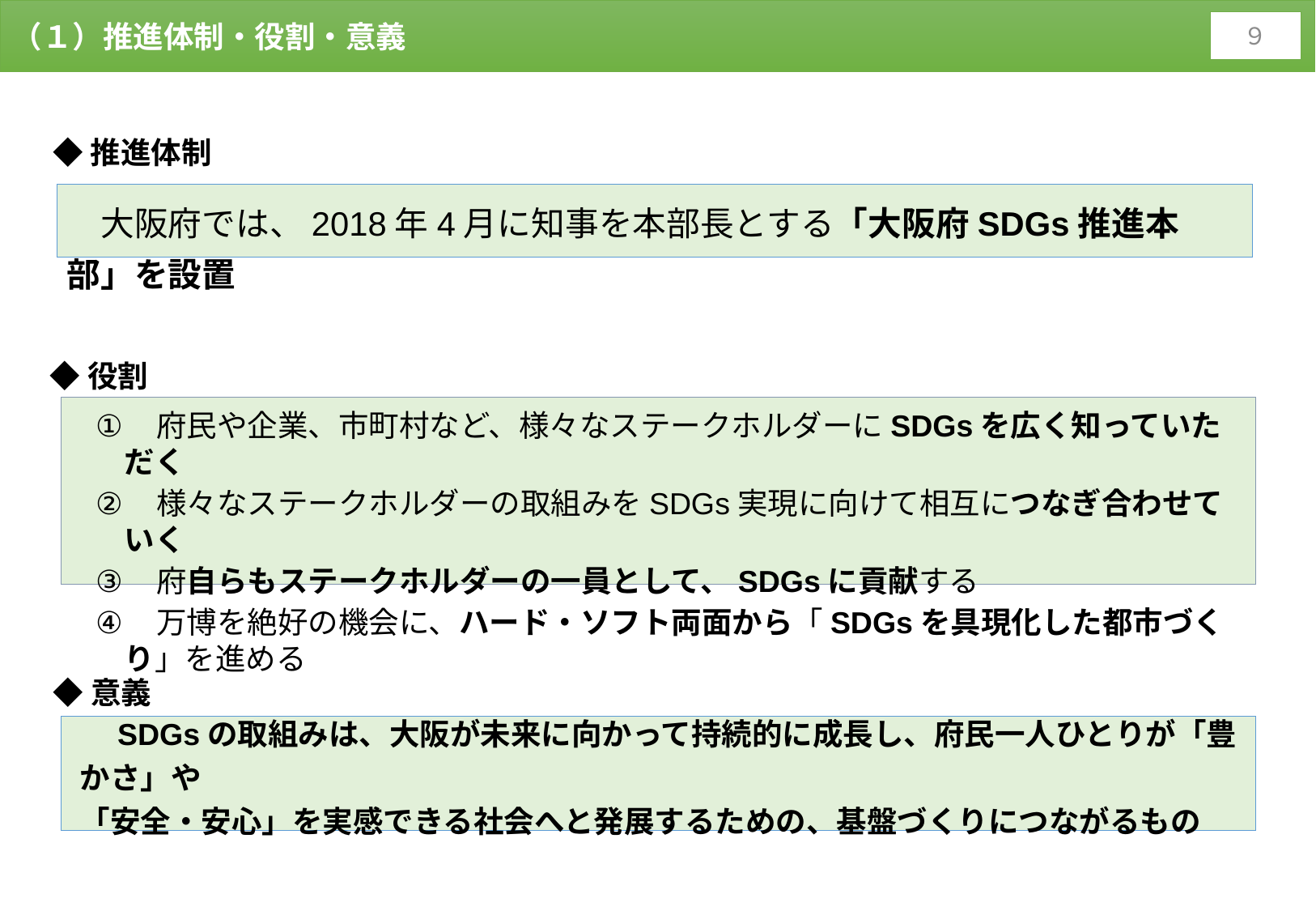

（１）推進体制・役割・意義
９
◆推進体制
　大阪府では、2018年4月に知事を本部長とする「大阪府SDGs推進本部」を設置
◆役割
　府民や企業、市町村など、様々なステークホルダーにSDGsを広く知っていただく
　様々なステークホルダーの取組みをSDGs実現に向けて相互につなぎ合わせていく
　府自らもステークホルダーの一員として、SDGsに貢献する
　万博を絶好の機会に、ハード・ソフト両面から「SDGsを具現化した都市づくり」を進める
◆意義
　SDGsの取組みは、大阪が未来に向かって持続的に成長し、府民一人ひとりが「豊かさ」や
「安全・安心」を実感できる社会へと発展するための、基盤づくりにつながるもの